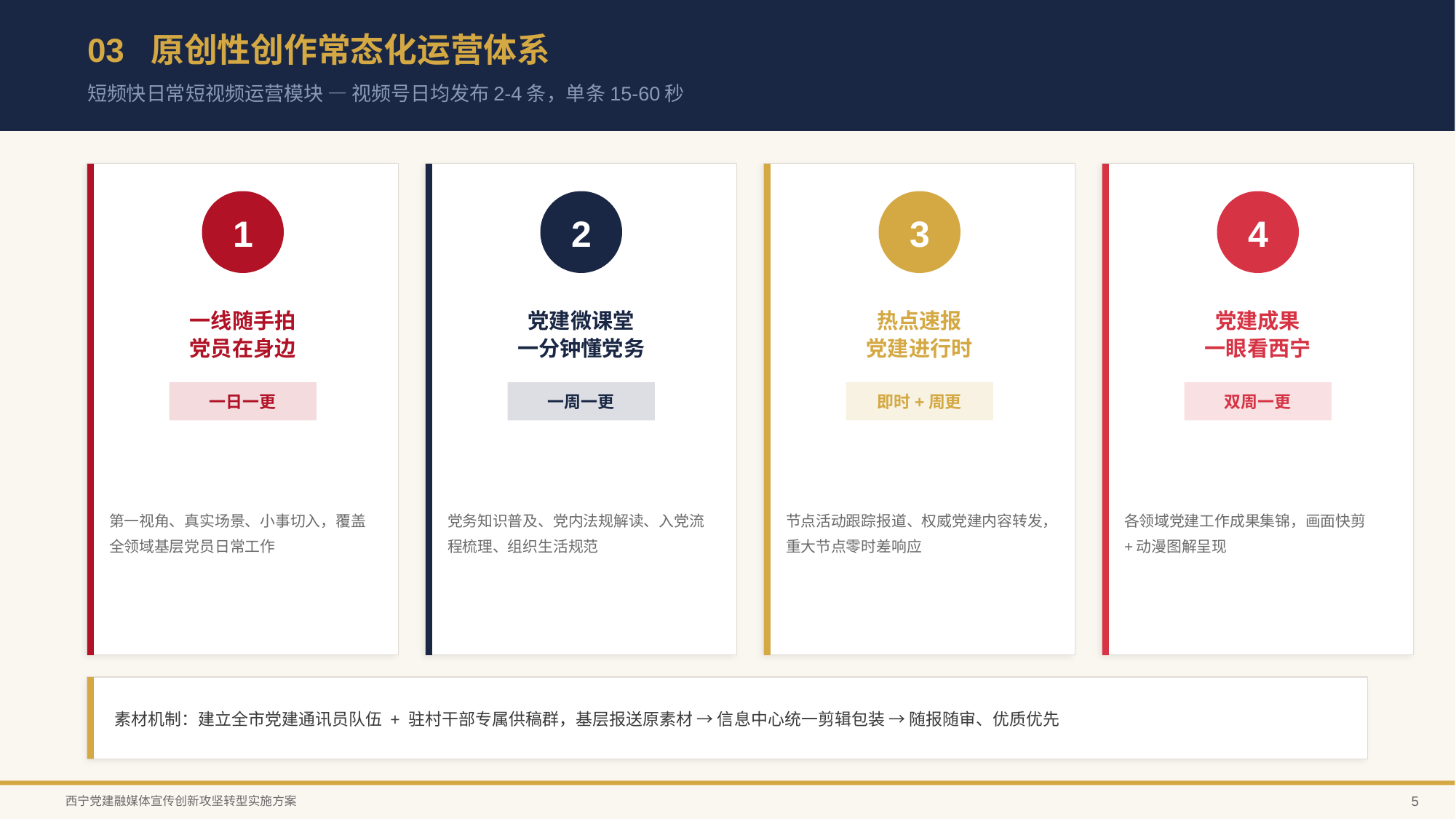

03  原创性创作常态化运营体系
短频快日常短视频运营模块 — 视频号日均发布2-4条，单条15-60秒

1
2
3
4
一线随手拍
党员在身边
党建微课堂
一分钟懂党务
热点速报
党建进行时
党建成果
一眼看西宁

一日一更

一周一更

即时+周更

双周一更
第一视角、真实场景、小事切入，覆盖全领域基层党员日常工作
党务知识普及、党内法规解读、入党流程梳理、组织生活规范
节点活动跟踪报道、权威党建内容转发，重大节点零时差响应
各领域党建工作成果集锦，画面快剪+动漫图解呈现

素材机制：建立全市党建通讯员队伍 + 驻村干部专属供稿群，基层报送原素材 → 信息中心统一剪辑包装 → 随报随审、优质优先

西宁党建融媒体宣传创新攻坚转型实施方案
5